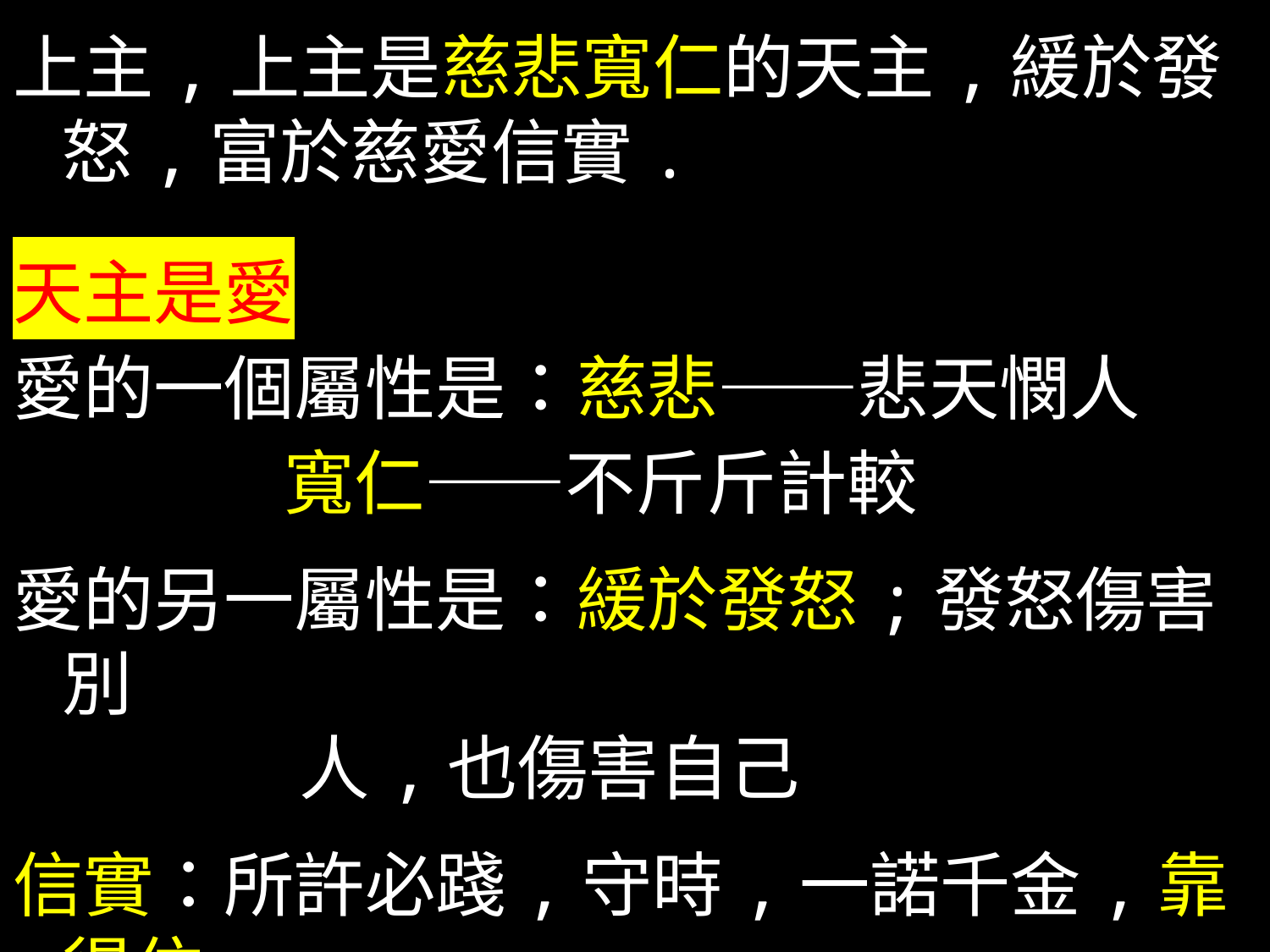

上主,上主是慈悲寬仁的天主,緩於發怒,富於慈愛信實.
天主是愛
愛的一個屬性是：慈悲——悲天憫人
                寬仁——不斤斤計較
愛的另一屬性是：緩於發怒;發怒傷害別
               人,也傷害自己
信實：所許必踐,守時,一諾千金,靠得住